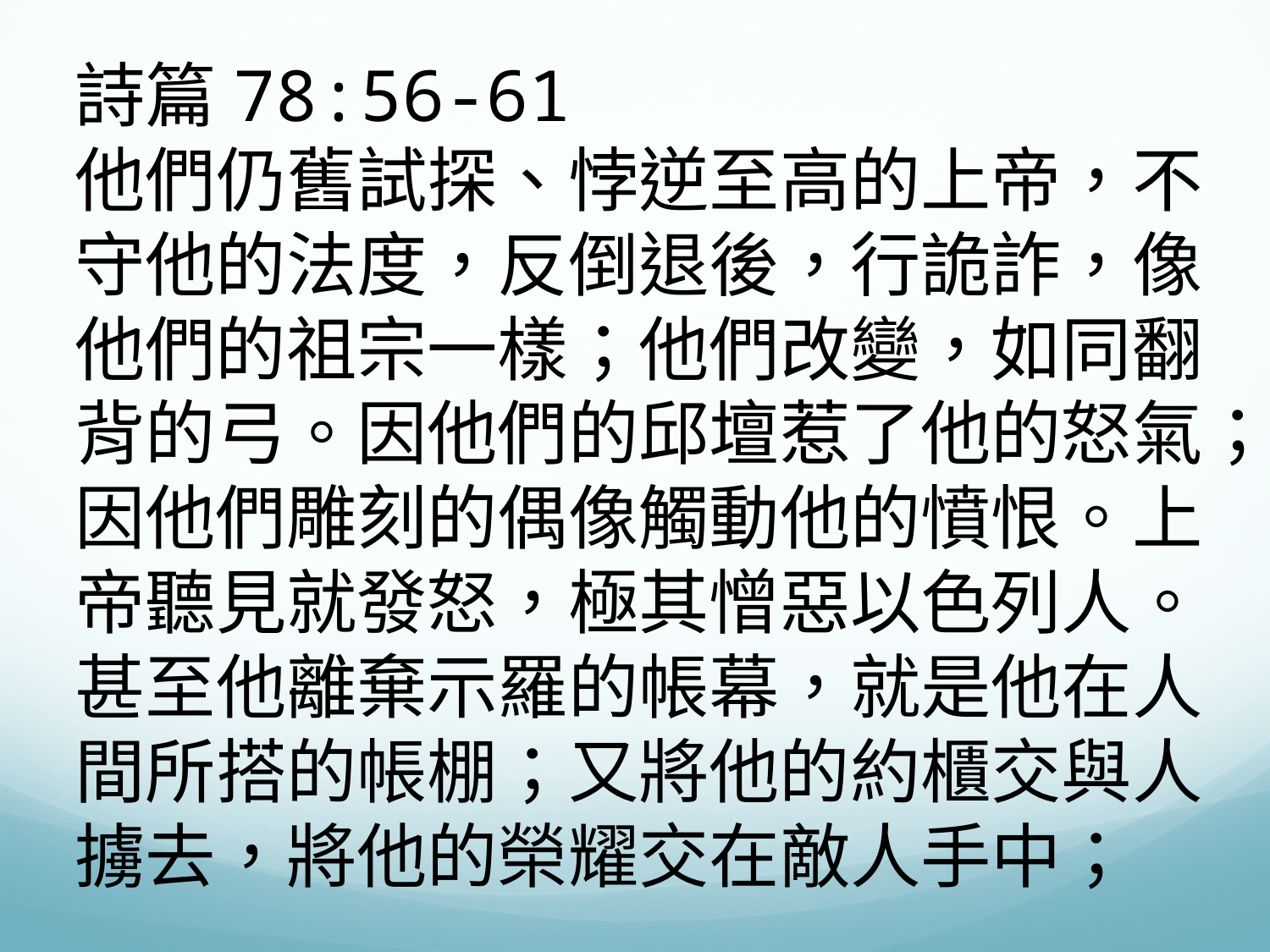

詩篇78:56-61
他們仍舊試探、悖逆至高的上帝，不守他的法度，反倒退後，行詭詐，像他們的祖宗一樣；他們改變，如同翻背的弓。因他們的邱壇惹了他的怒氣；因他們雕刻的偶像觸動他的憤恨。上帝聽見就發怒，極其憎惡以色列人。甚至他離棄示羅的帳幕，就是他在人間所搭的帳棚；又將他的約櫃交與人擄去，將他的榮耀交在敵人手中；